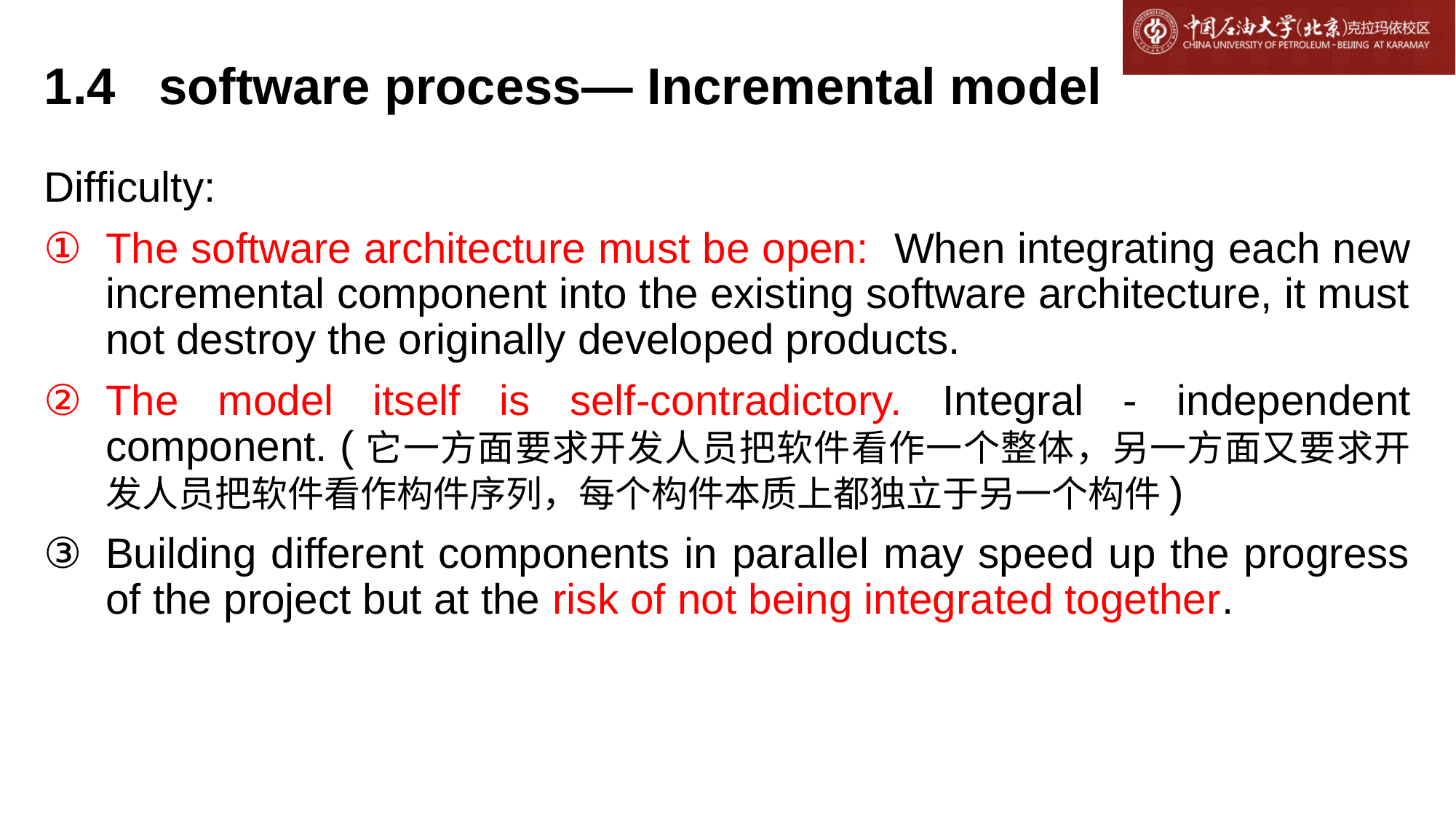

# 1.4   software process— Incremental model
Difficulty:
The software architecture must be open:  When integrating each new incremental component into the existing software architecture, it must not destroy the originally developed products.
The model itself is self-contradictory. Integral - independent component. (它一方面要求开发人员把软件看作一个整体，另一方面又要求开发人员把软件看作构件序列，每个构件本质上都独立于另一个构件)
Building different components in parallel may speed up the progress of the project but at the risk of not being integrated together.